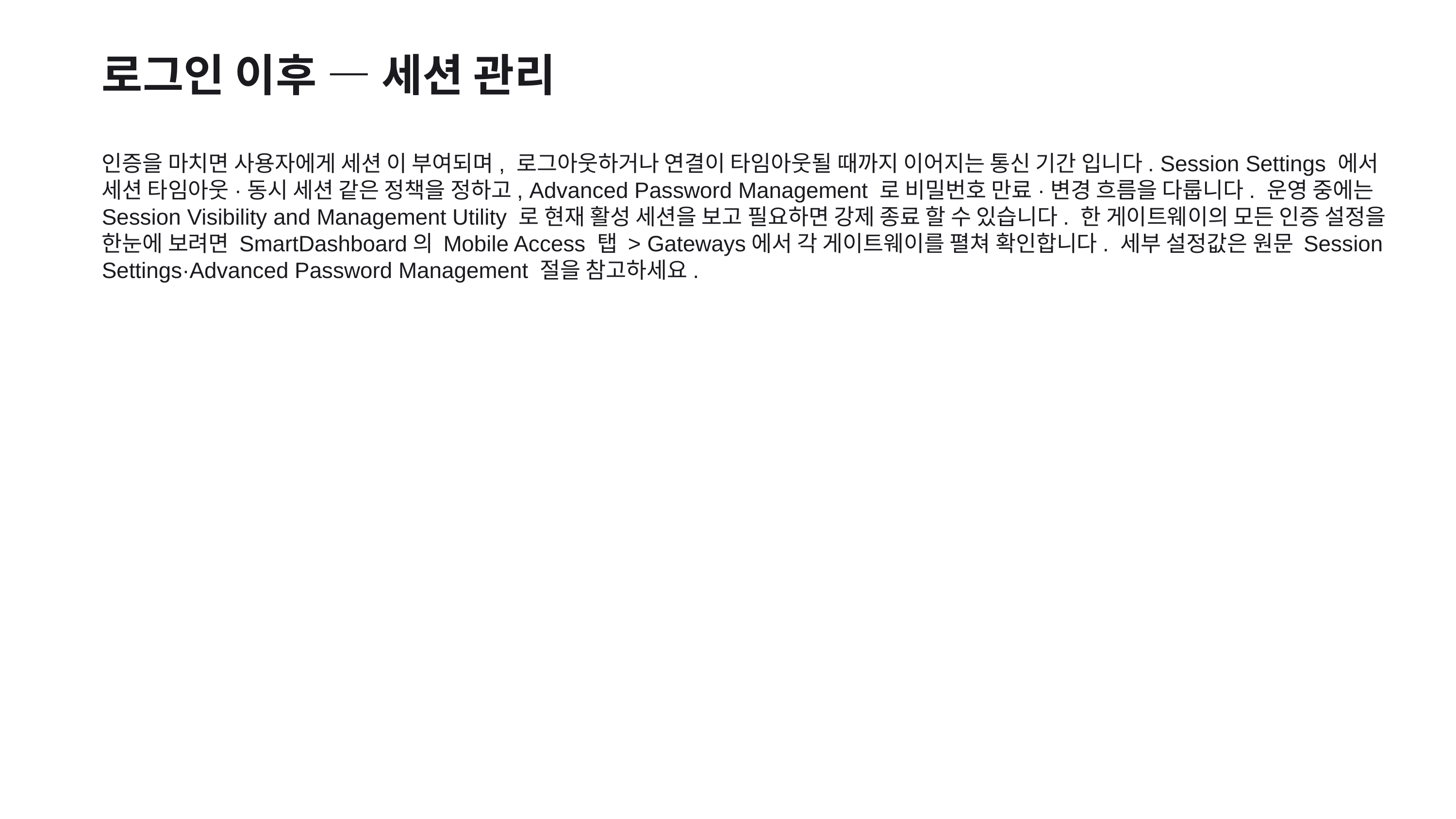

로그인 이후 — 세션 관리
인증을 마치면 사용자에게 세션 이 부여되며, 로그아웃하거나 연결이 타임아웃될 때까지 이어지는 통신 기간 입니다. Session Settings 에서 세션 타임아웃·동시 세션 같은 정책을 정하고, Advanced Password Management 로 비밀번호 만료·변경 흐름을 다룹니다. 운영 중에는 Session Visibility and Management Utility 로 현재 활성 세션을 보고 필요하면 강제 종료 할 수 있습니다. 한 게이트웨이의 모든 인증 설정을 한눈에 보려면 SmartDashboard의 Mobile Access 탭 > Gateways에서 각 게이트웨이를 펼쳐 확인합니다. 세부 설정값은 원문 Session Settings·Advanced Password Management 절을 참고하세요.